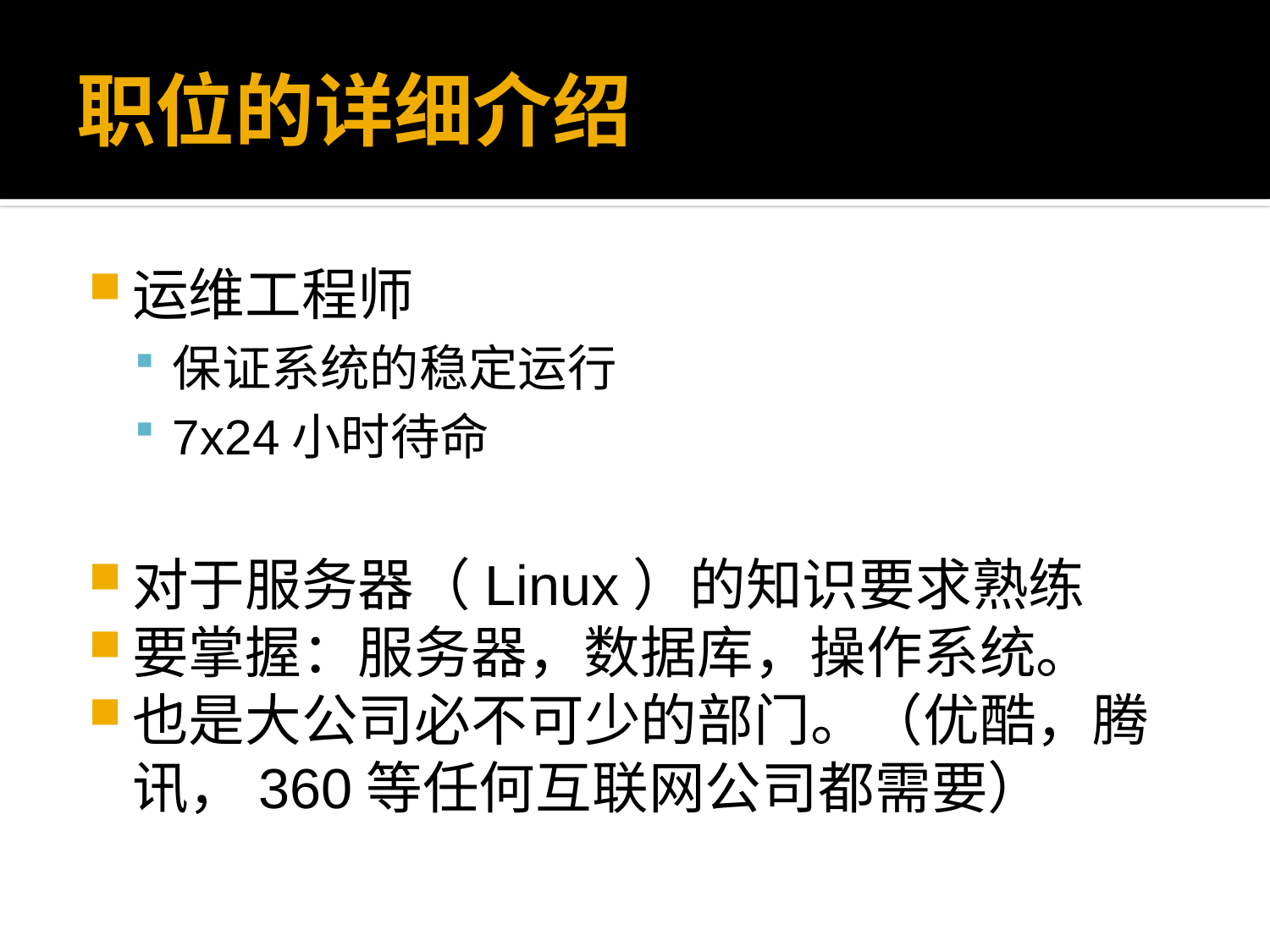

# 职位的详细介绍
运维工程师
保证系统的稳定运行
7x24小时待命

对于服务器（Linux）的知识要求熟练
要掌握：服务器，数据库，操作系统。
也是大公司必不可少的部门。（优酷，腾讯，360等任何互联网公司都需要）